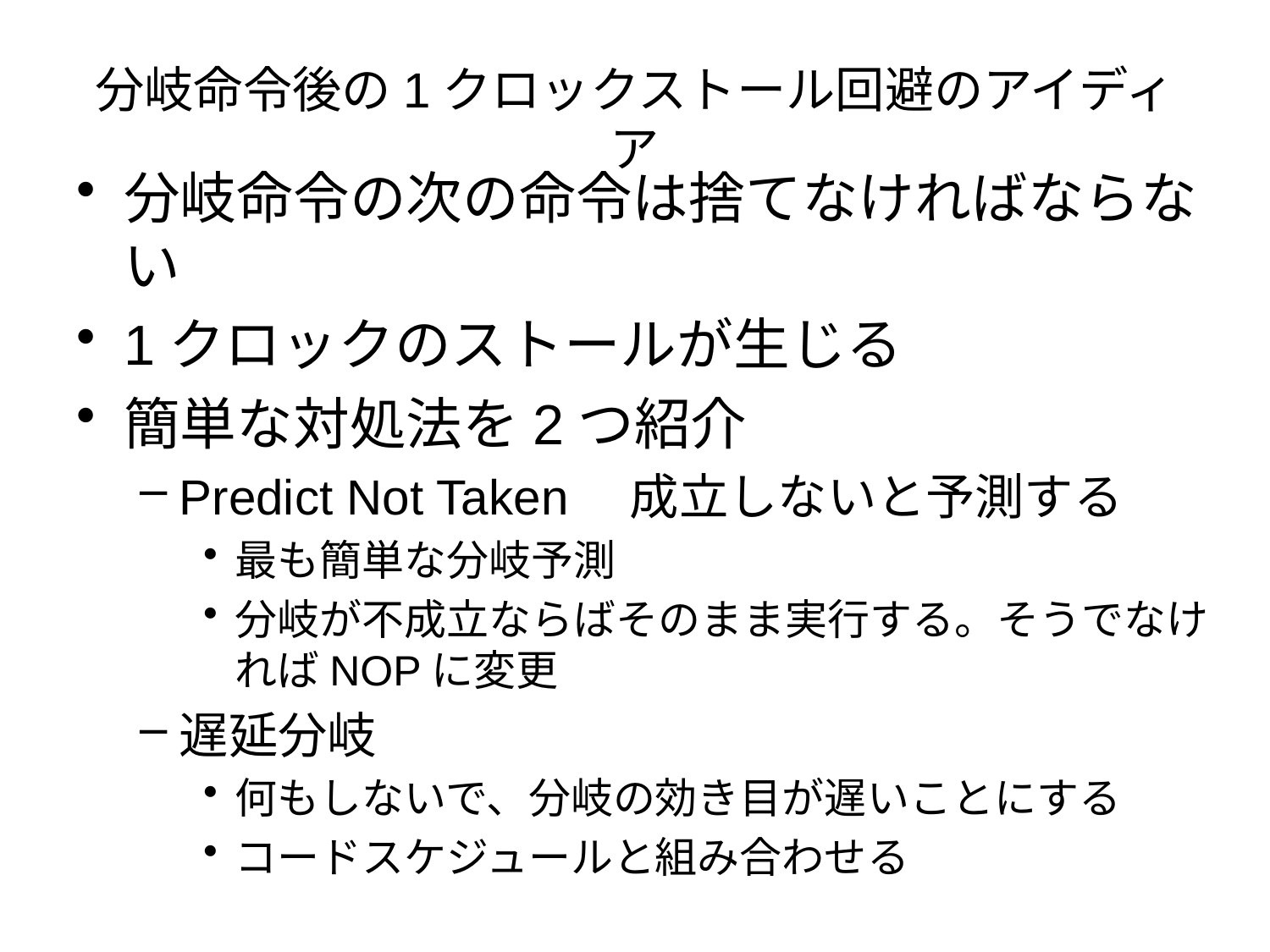

# 分岐命令後の1クロックストール回避のアイディア
分岐命令の次の命令は捨てなければならない
1クロックのストールが生じる
簡単な対処法を2つ紹介
Predict Not Taken　成立しないと予測する
最も簡単な分岐予測
分岐が不成立ならばそのまま実行する。そうでなければNOPに変更
遅延分岐
何もしないで、分岐の効き目が遅いことにする
コードスケジュールと組み合わせる